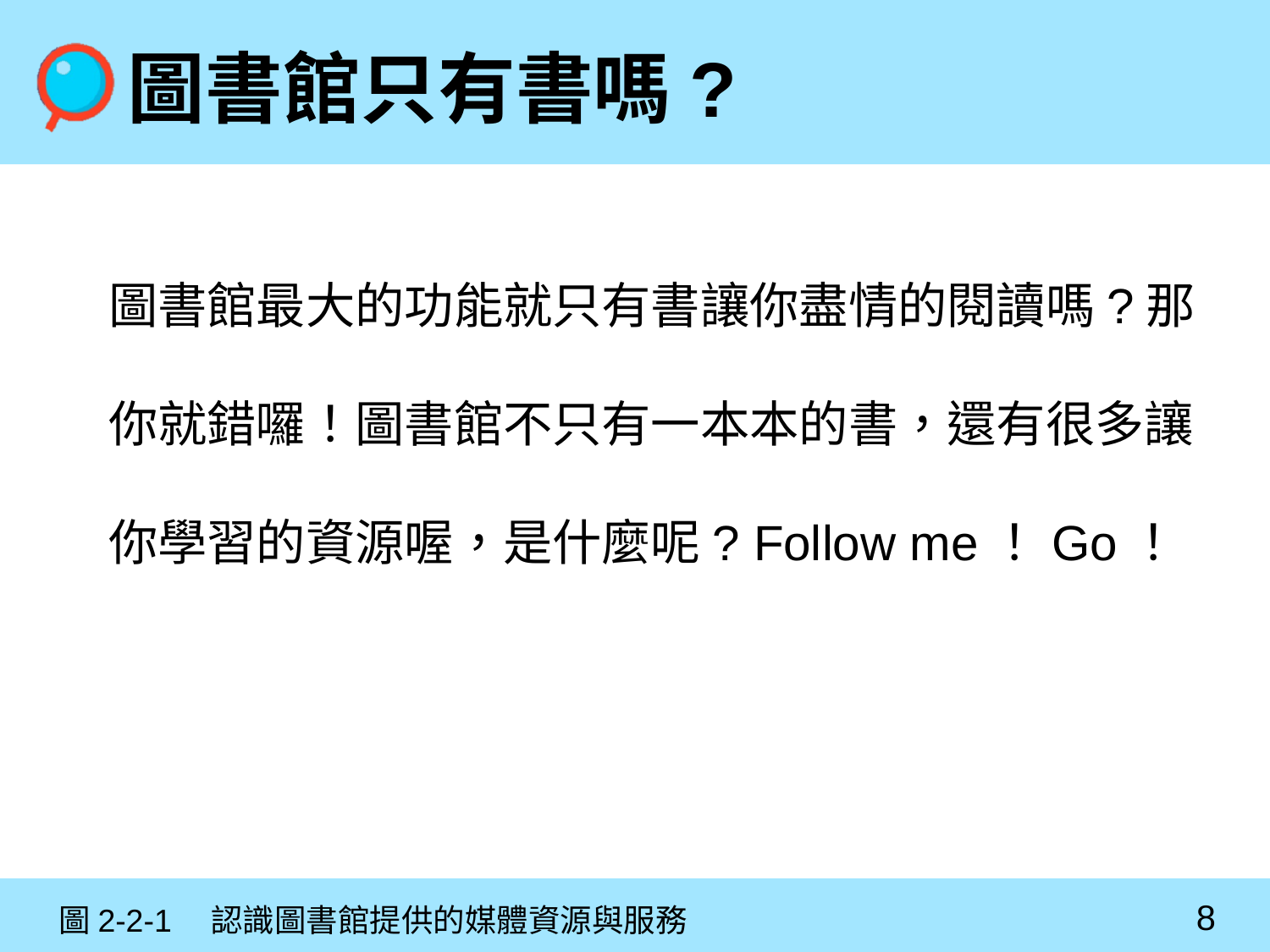

# 圖書館只有書嗎?

圖書館最大的功能就只有書讓你盡情的閱讀嗎?那你就錯囉！圖書館不只有一本本的書，還有很多讓你學習的資源喔，是什麼呢? Follow me！Go！

8